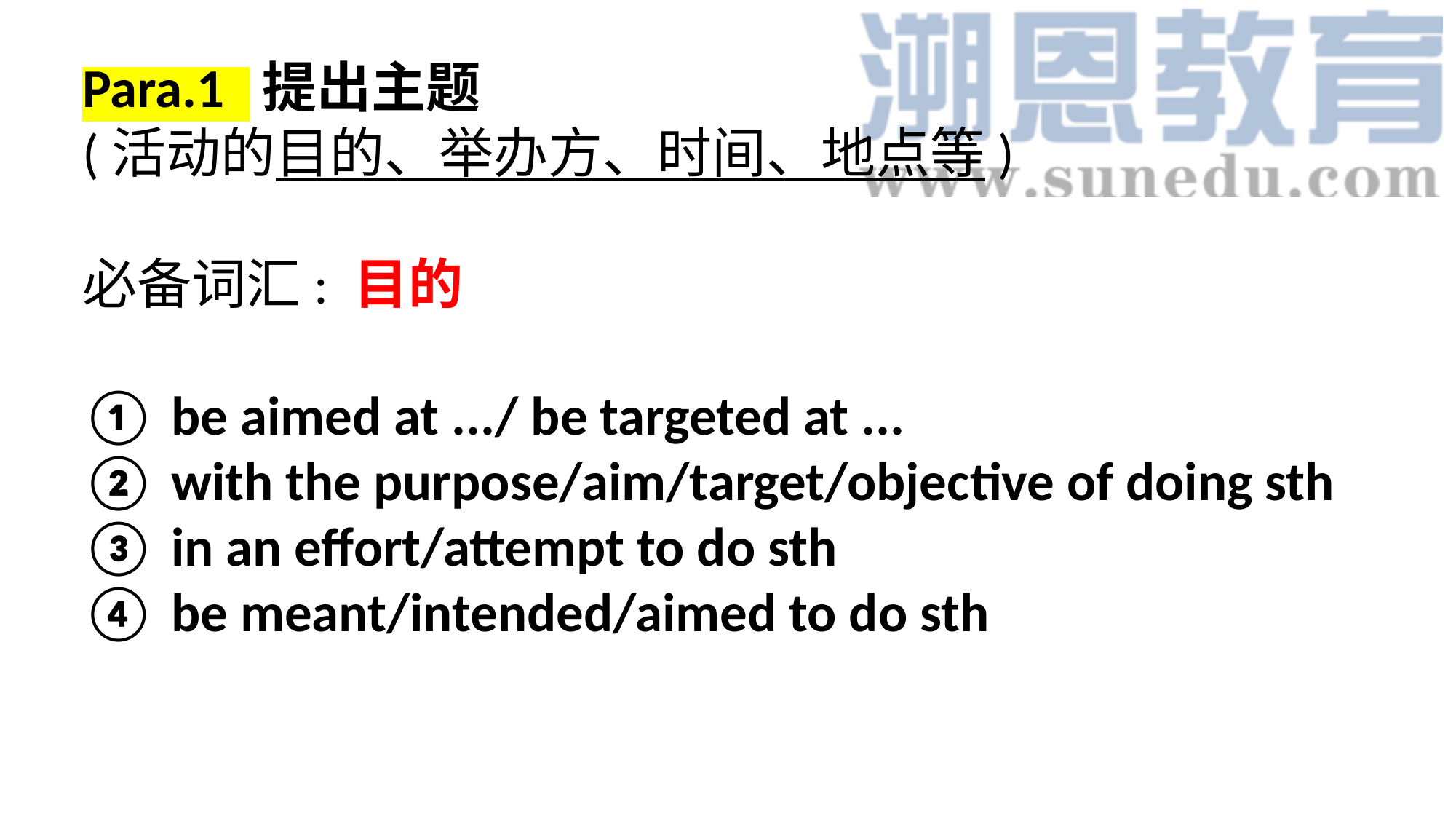

Para.1  提出主题
(活动的目的、举办方、时间、地点等)

必备词汇: 目的

be aimed at .../ be targeted at ...
with the purpose/aim/target/objective of doing sth
in an effort/attempt to do sth
be meant/intended/aimed to do sth